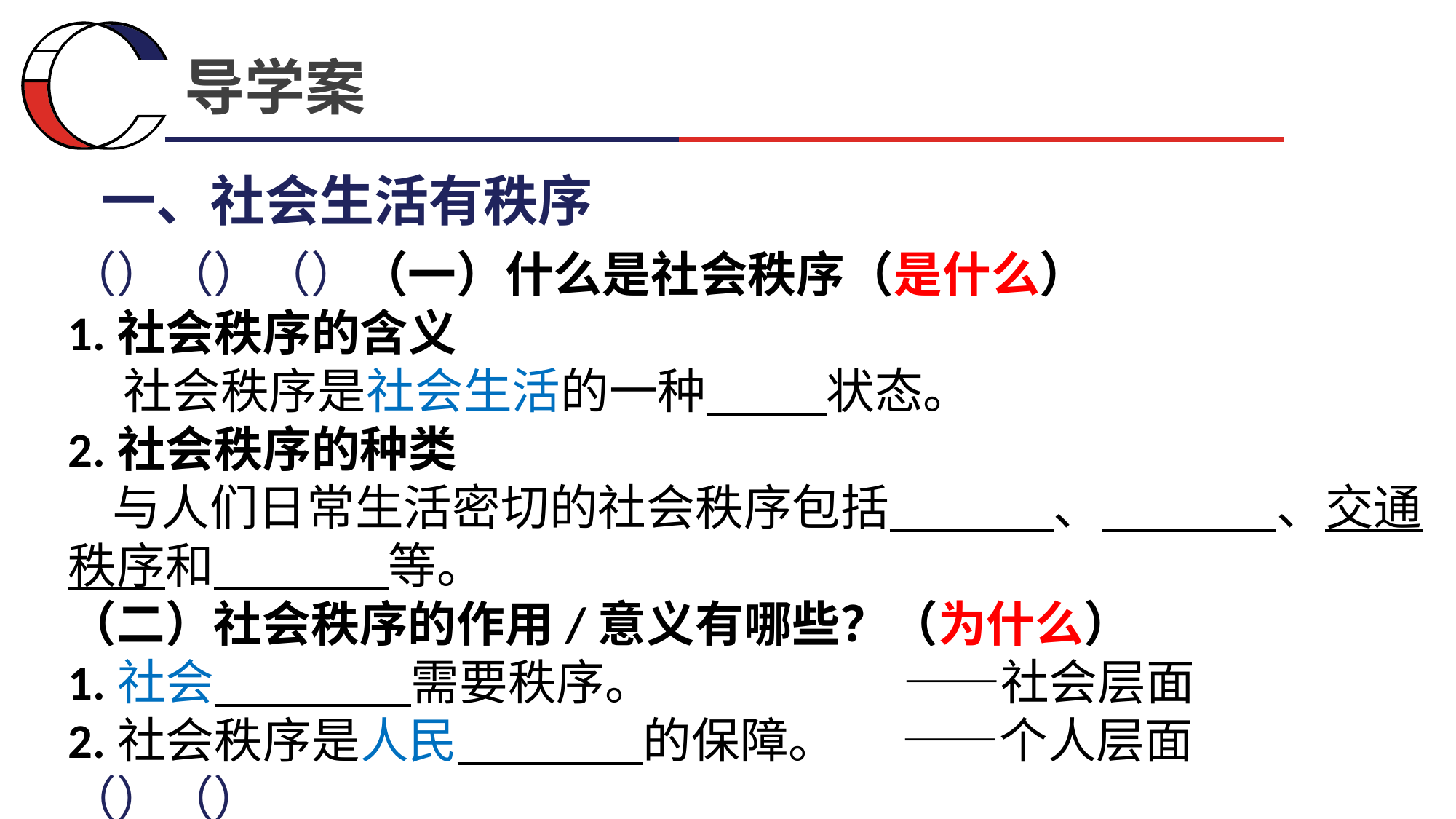

导学案
一、社会生活有秩序
（）（）（）（一）什么是社会秩序（是什么）
1.社会秩序的含义
    社会秩序是社会生活的一种           状态。
2.社会秩序的种类
   与人们日常生活密切的社会秩序包括               、                、交通秩序和                等。
（二）社会秩序的作用/意义有哪些？（为什么）
1.社会                  需要秩序。                       ——社会层面
2.社会秩序是人民                 的保障。      ——个人层面
（）（）